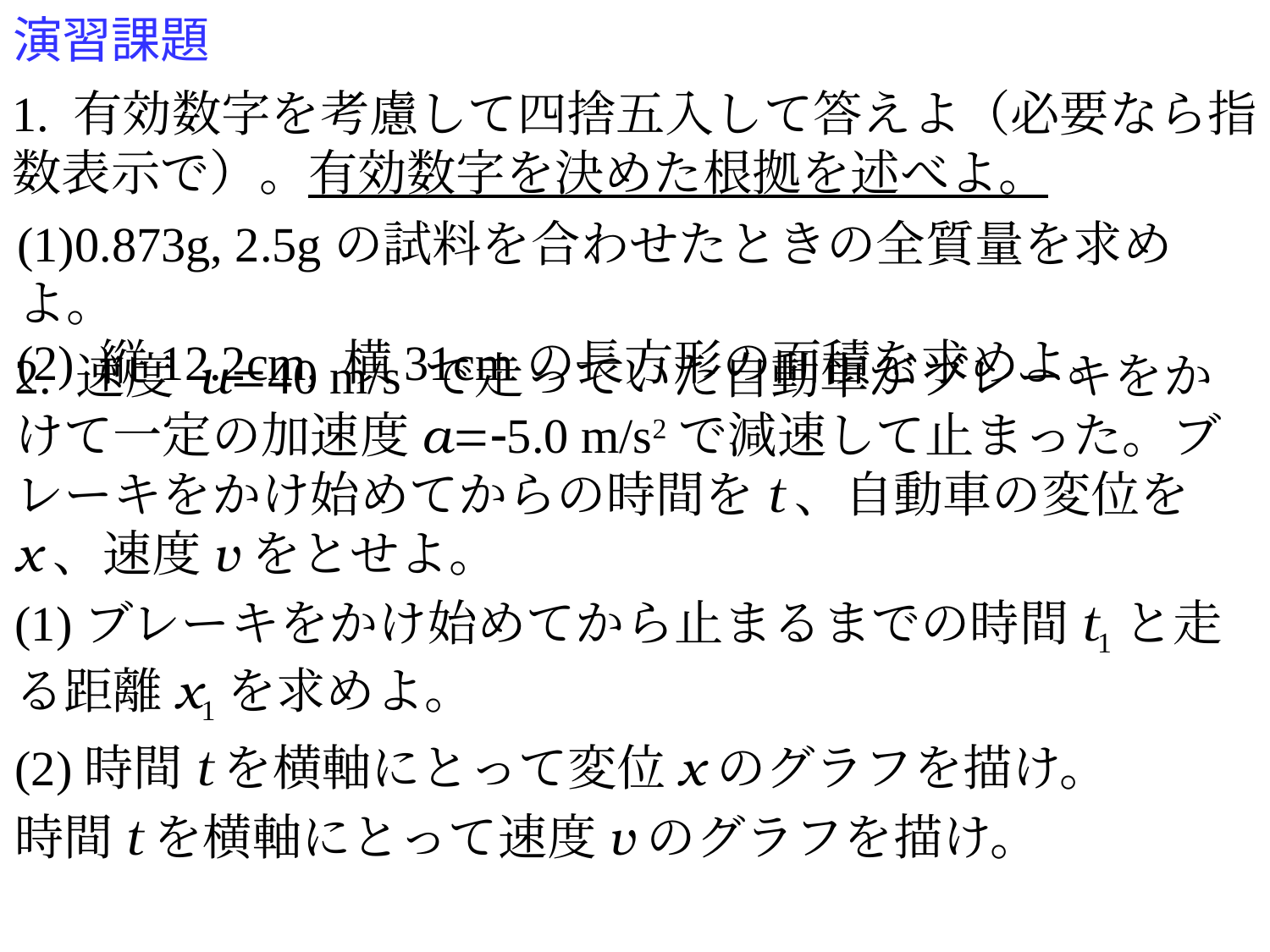

# 演習課題
1. 有効数字を考慮して四捨五入して答えよ（必要なら指数表示で）。有効数字を決めた根拠を述べよ。
(1)0.873g, 2.5gの試料を合わせたときの全質量を求めよ。
(2) 縦12.2cm, 横31cmの長方形の面積を求めよ。
2. 速度 u=40 m/s で走っていた自動車がブレーキをかけて一定の加速度a=−5.0 m/s2で減速して止まった。ブレーキをかけ始めてからの時間をt、自動車の変位をx、速度vをとせよ。
(1)ブレーキをかけ始めてから止まるまでの時間t1と走る距離x1を求めよ。
(2)時間tを横軸にとって変位xのグラフを描け。
時間tを横軸にとって速度vのグラフを描け。